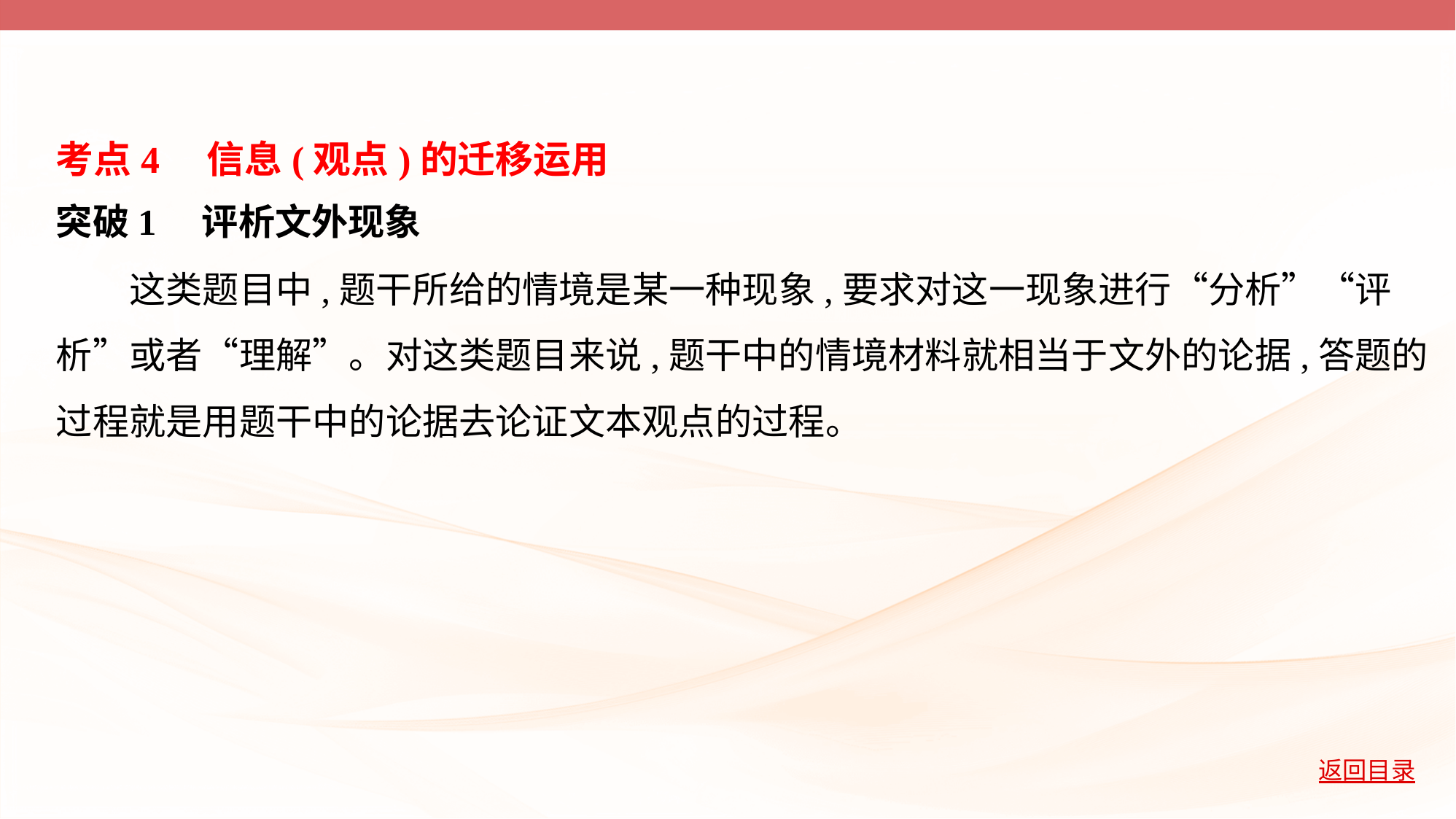

考点4　信息(观点)的迁移运用

突破1　评析文外现象
　　这类题目中,题干所给的情境是某一种现象,要求对这一现象进行“分析”“评
析”或者“理解”。对这类题目来说,题干中的情境材料就相当于文外的论据,答题的
过程就是用题干中的论据去论证文本观点的过程。